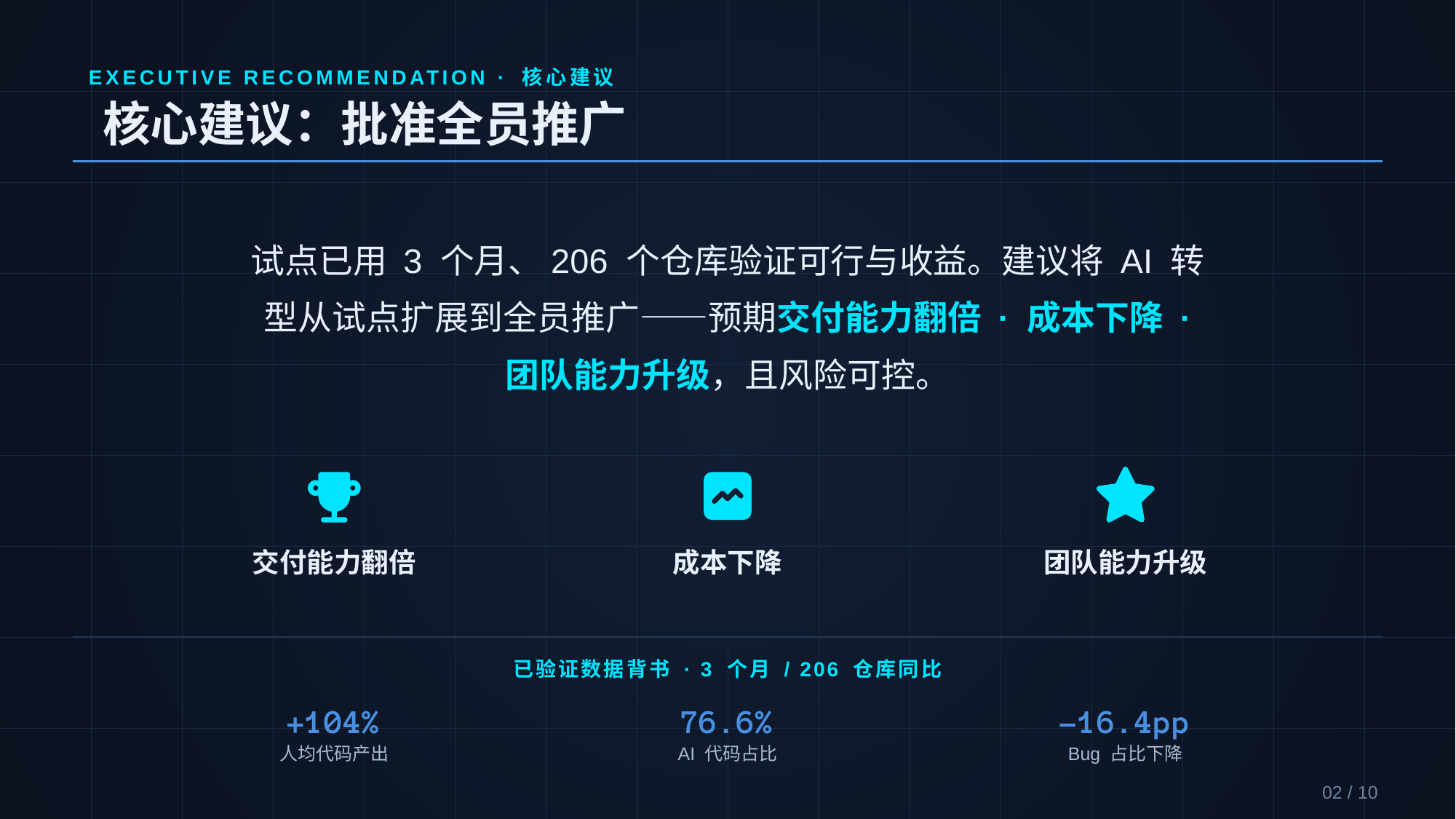

EXECUTIVE RECOMMENDATION · 核心建议
核心建议：批准全员推广

试点已用 3 个月、206 个仓库验证可行与收益。建议将 AI 转型从试点扩展到全员推广——预期交付能力翻倍 · 成本下降 · 团队能力升级，且风险可控。

交付能力翻倍
成本下降
团队能力升级

已验证数据背书 · 3 个月 / 206 仓库同比
+104%
76.6%
−16.4pp
人均代码产出
AI 代码占比
Bug 占比下降
02 / 10